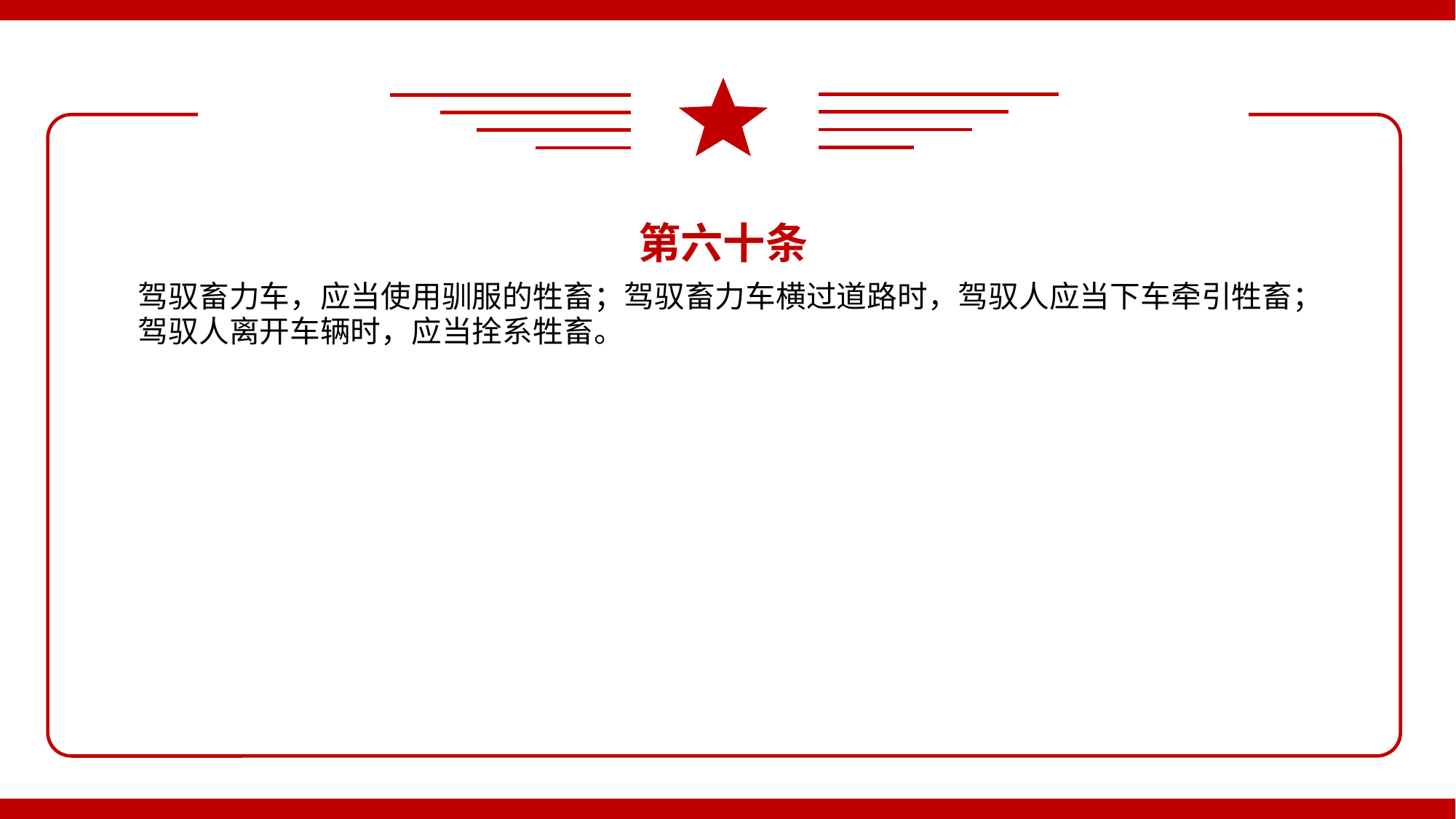

第六十条
驾驭畜力车，应当使用驯服的牲畜；驾驭畜力车横过道路时，驾驭人应当下车牵引牲畜；驾驭人离开车辆时，应当拴系牲畜。